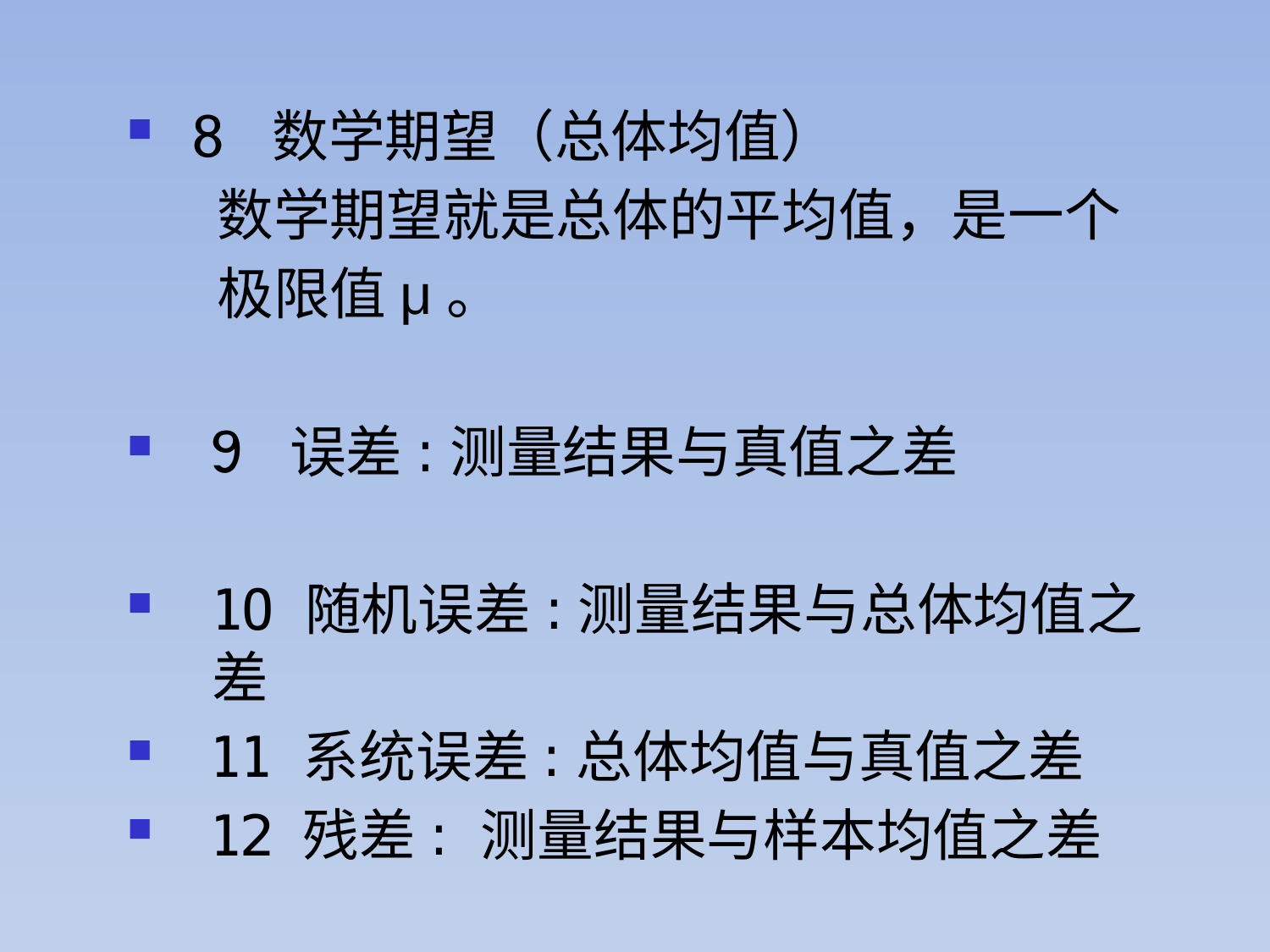

8  数学期望（总体均值）
      数学期望就是总体的平均值，是一个
      极限值μ。

  9  误差:测量结果与真值之差

10 随机误差:测量结果与总体均值之差
  11 系统误差:总体均值与真值之差
  12 残差: 测量结果与样本均值之差